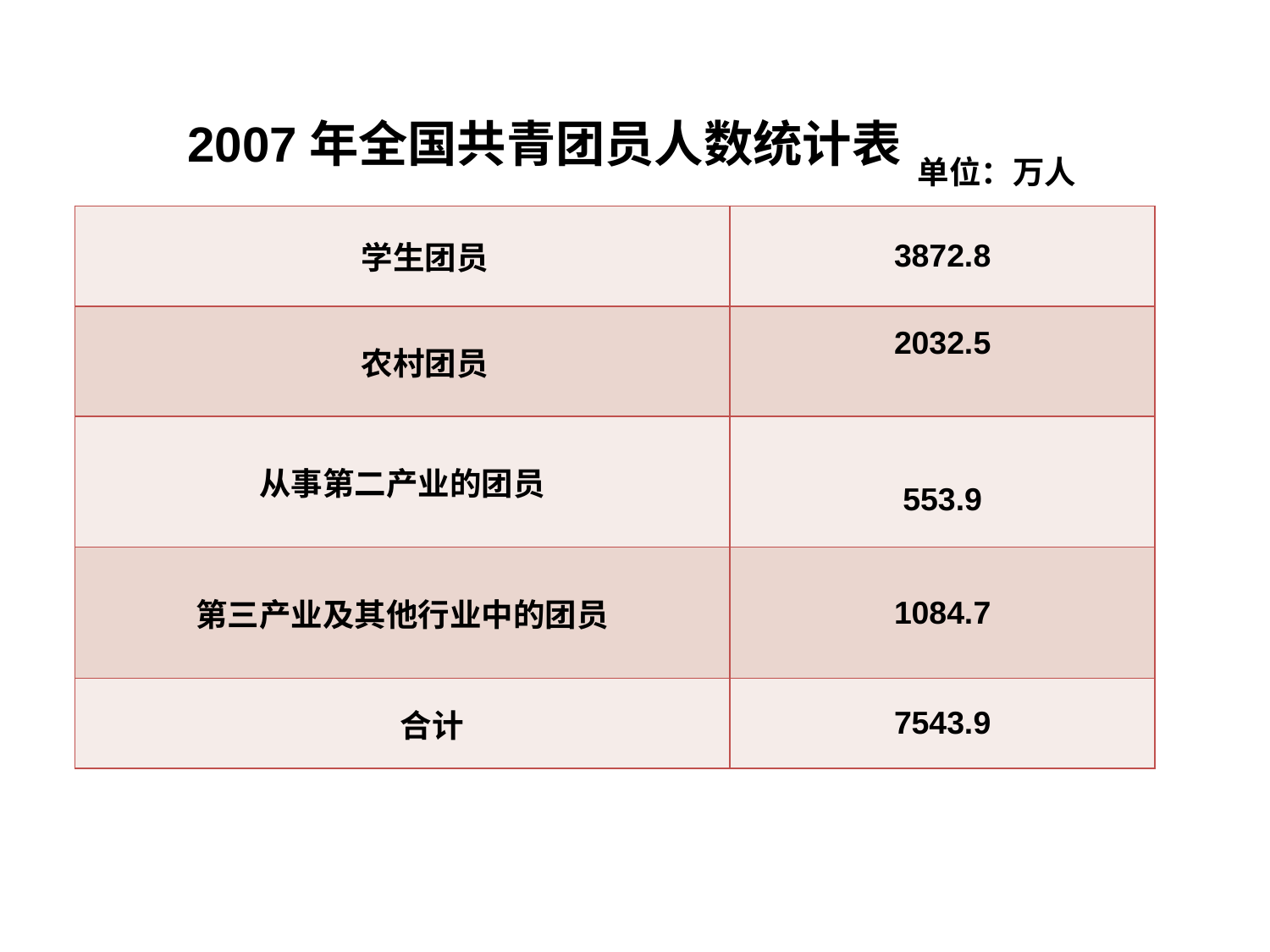

2007年全国共青团员人数统计表
单位：万人
| 学生团员 | 3872.8 |
| --- | --- |
| 农村团员 | 2032.5 |
| 从事第二产业的团员 | 553.9 |
| 第三产业及其他行业中的团员 | 1084.7 |
| 合计 | 7543.9 |